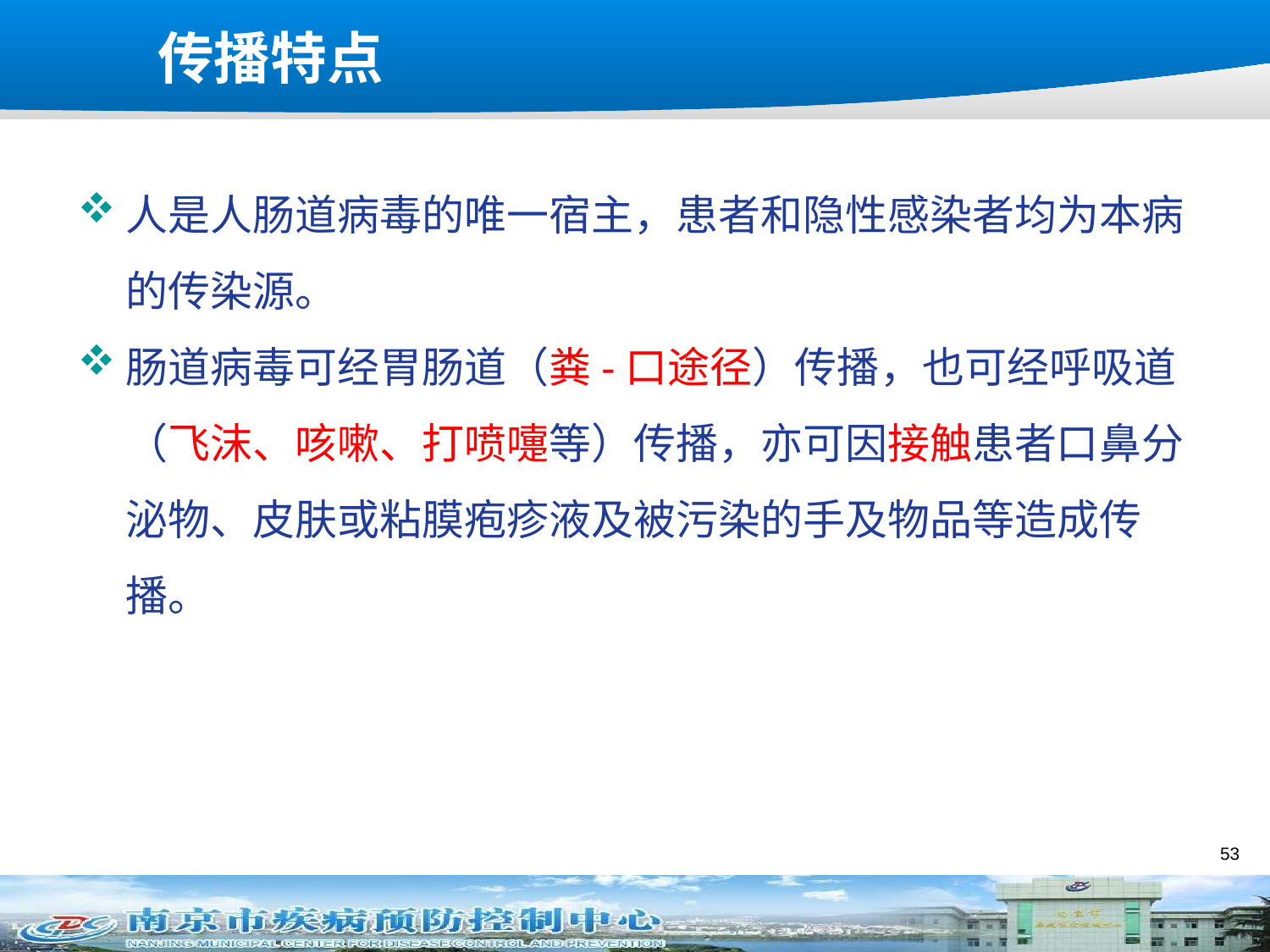

# 传播特点
人是人肠道病毒的唯一宿主，患者和隐性感染者均为本病的传染源。
肠道病毒可经胃肠道（粪-口途径）传播，也可经呼吸道（飞沫、咳嗽、打喷嚏等）传播，亦可因接触患者口鼻分泌物、皮肤或粘膜疱疹液及被污染的手及物品等造成传播。
53